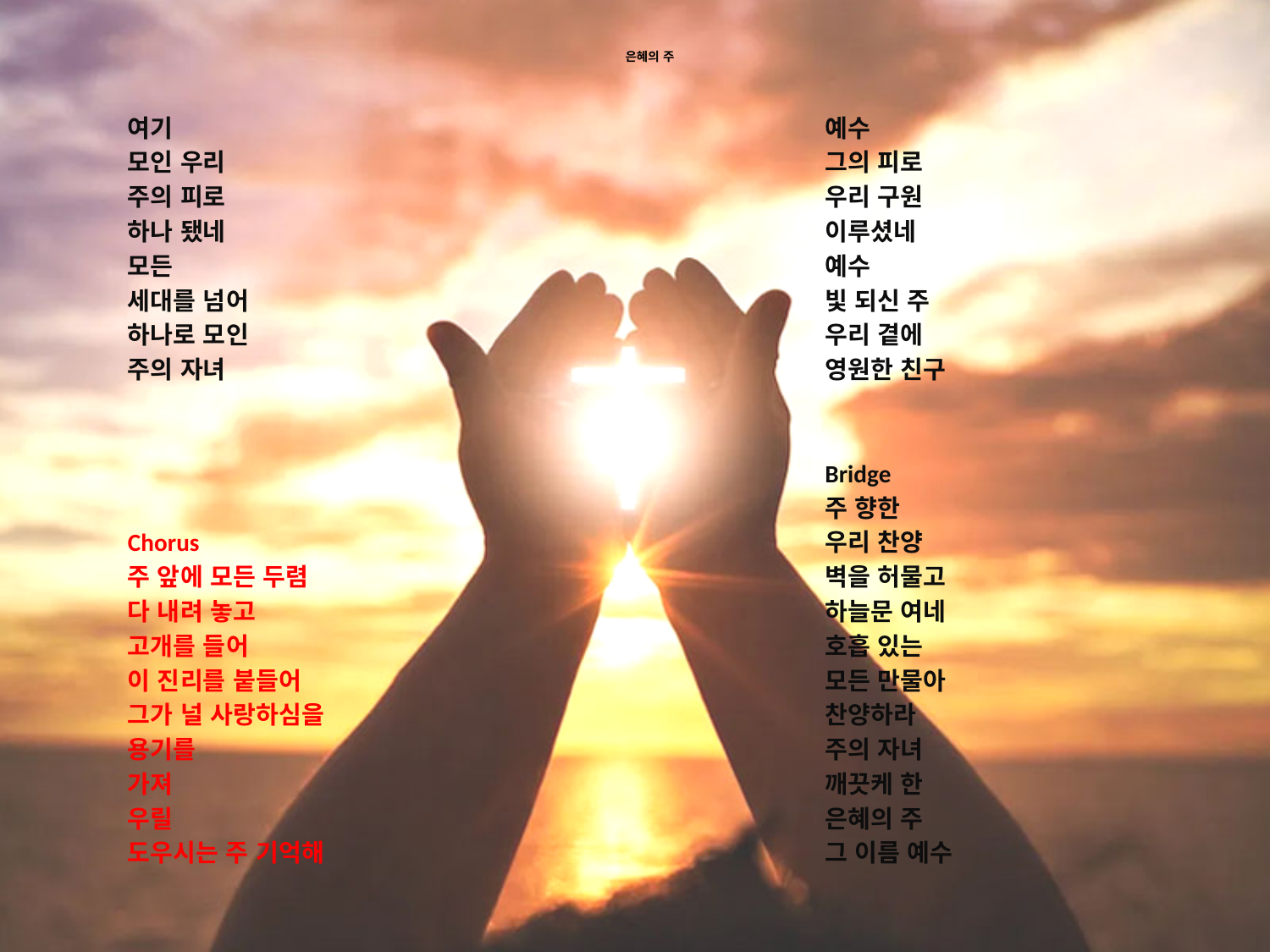

# 은혜의 주
여기
모인 우리
주의 피로
하나 됐네
모든
세대를 넘어
하나로 모인
주의 자녀

Chorus
주 앞에 모든 두렴
다 내려 놓고
고개를 들어
이 진리를 붙들어
그가 널 사랑하심을
용기를
가져
우릴
도우시는 주 기억해

예수
그의 피로
우리 구원
이루셨네
예수
빛 되신 주
우리 곁에
영원한 친구

Bridge
주 향한
우리 찬양
벽을 허물고
하늘문 여네
호흡 있는
모든 만물아
찬양하라
주의 자녀
깨끗케 한
은혜의 주
그 이름 예수